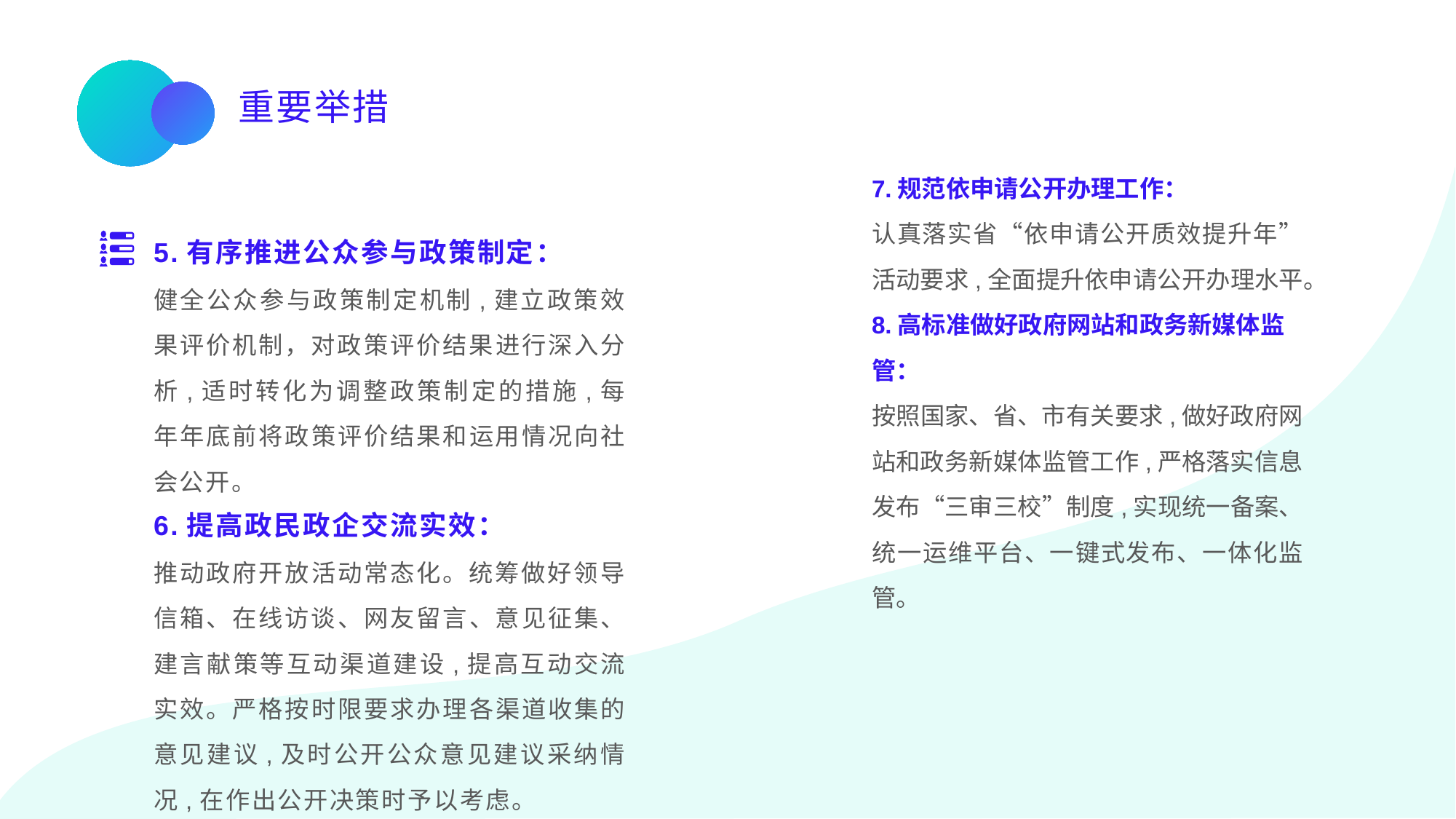

重要举措

7.规范依申请公开办理工作：
认真落实省“依申请公开质效提升年”活动要求,全面提升依申请公开办理水平。
8.高标准做好政府网站和政务新媒体监管：
按照国家、省、市有关要求,做好政府网站和政务新媒体监管工作,严格落实信息发布“三审三校”制度,实现统一备案、统一运维平台、一键式发布、一体化监管。

5.有序推进公众参与政策制定：
健全公众参与政策制定机制,建立政策效果评价机制，对政策评价结果进行深入分析,适时转化为调整政策制定的措施,每年年底前将政策评价结果和运用情况向社会公开。
6.提高政民政企交流实效：
推动政府开放活动常态化。统筹做好领导信箱、在线访谈、网友留言、意见征集、建言献策等互动渠道建设,提高互动交流实效。严格按时限要求办理各渠道收集的意见建议,及时公开公众意见建议采纳情况,在作出公开决策时予以考虑。